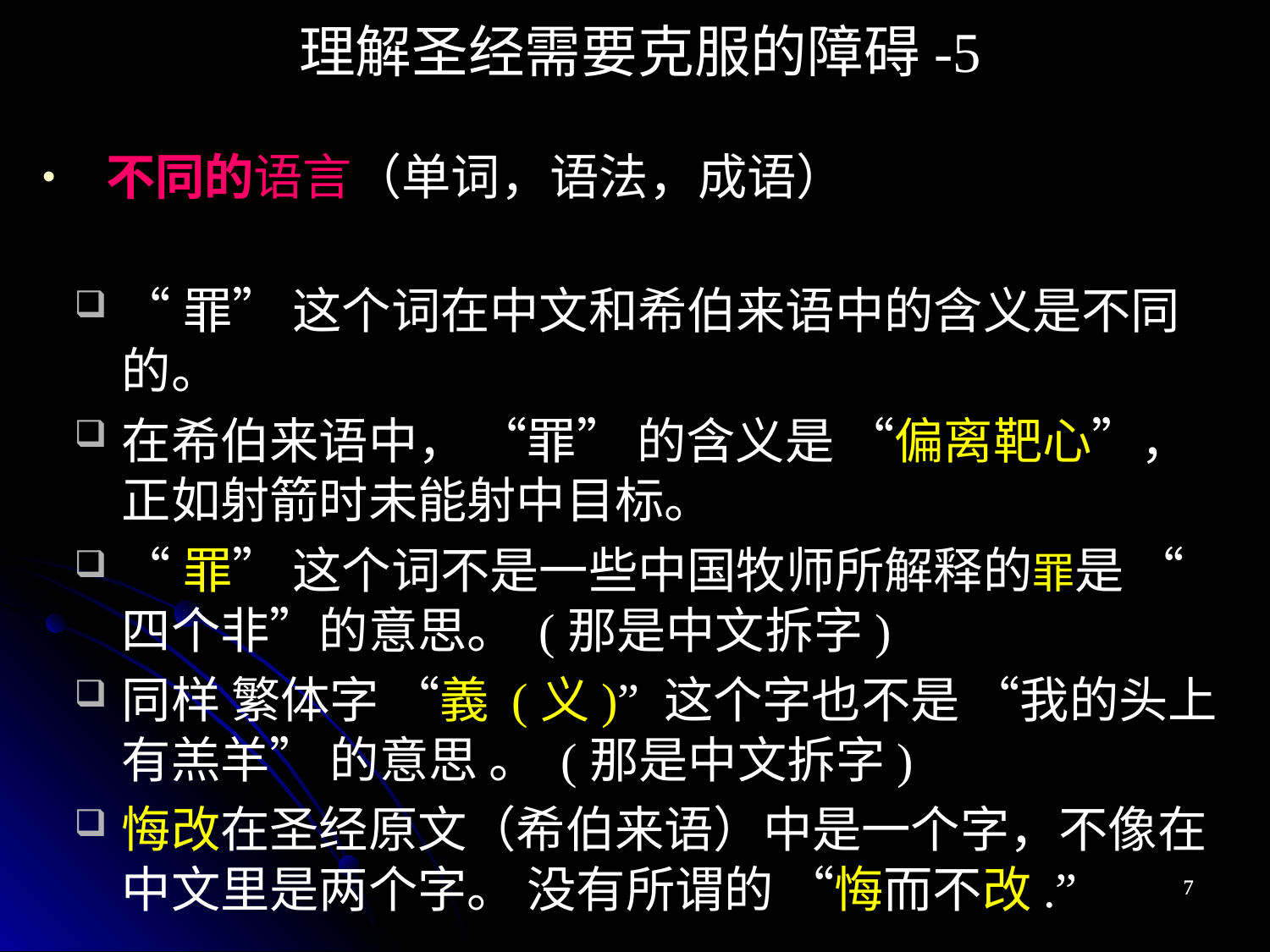

理解圣经需要克服的障碍-5
不同的语言（单词，语法，成语）

“罪” 这个词在中文和希伯来语中的含义是不同的。
在希伯来语中， “罪” 的含义是 “偏离靶心”，正如射箭时未能射中目标。
“罪” 这个词不是一些中国牧师所解释的罪是 “四个非”的意思。 (那是中文拆字)
同样 繁体字 “義 (义)” 这个字也不是 “我的头上有羔羊” 的意思 。 (那是中文拆字)
悔改在圣经原文（希伯来语）中是一个字，不像在中文里是两个字。 没有所谓的 “悔而不改.”
7
7